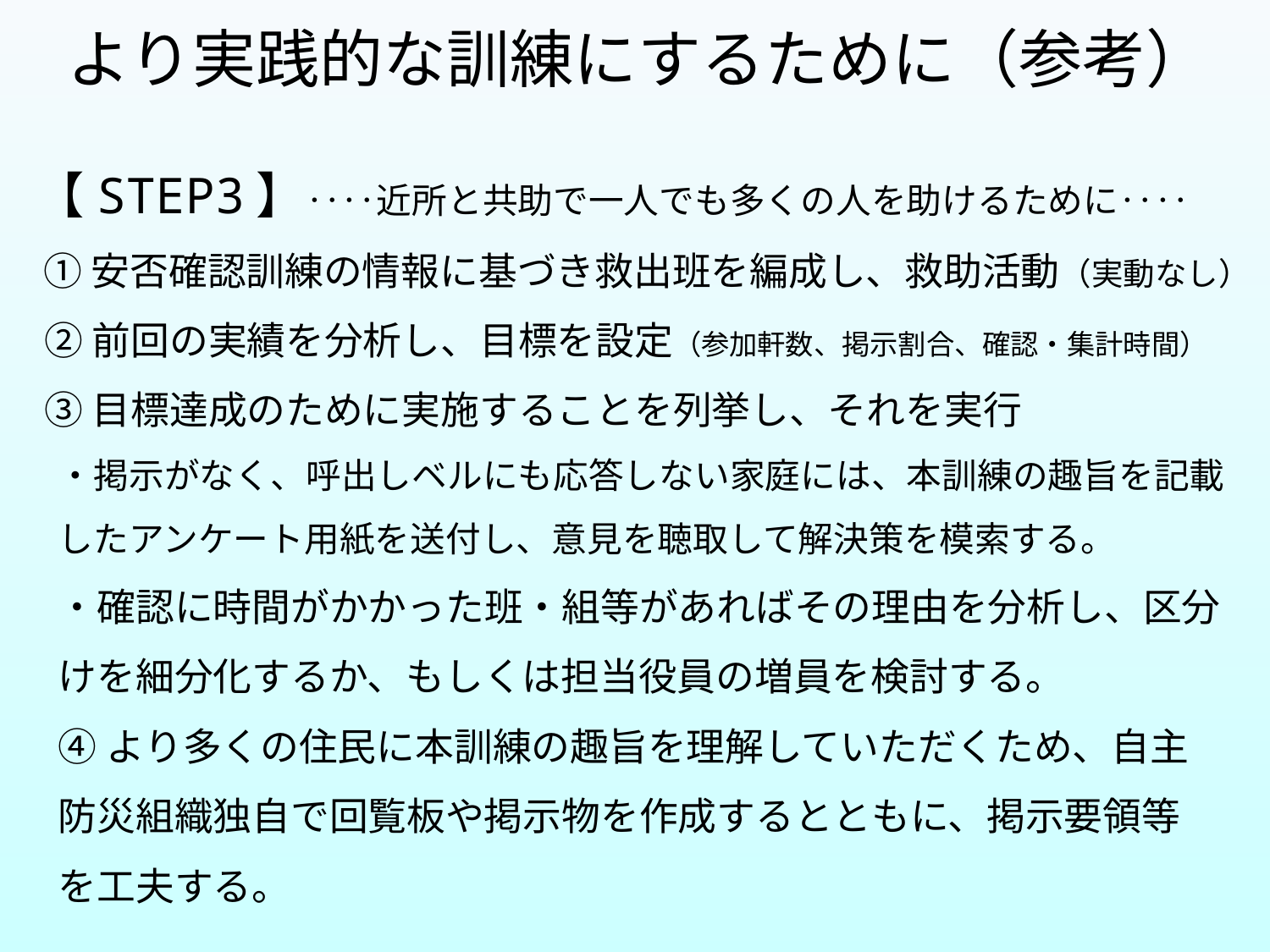

より実践的な訓練にするために（参考）
【STEP3】‥‥近所と共助で一人でも多くの人を助けるために‥‥
 ①安否確認訓練の情報に基づき救出班を編成し、救助活動（実動なし）
 ②前回の実績を分析し、目標を設定（参加軒数、掲示割合、確認・集計時間）
 ③目標達成のために実施することを列挙し、それを実行
・掲示がなく、呼出しベルにも応答しない家庭には、本訓練の趣旨を記載
したアンケート用紙を送付し、意見を聴取して解決策を模索する。
・確認に時間がかかった班・組等があればその理由を分析し、区分
けを細分化するか、もしくは担当役員の増員を検討する。
④より多くの住民に本訓練の趣旨を理解していただくため、自主
防災組織独自で回覧板や掲示物を作成するとともに、掲示要領等
を工夫する。